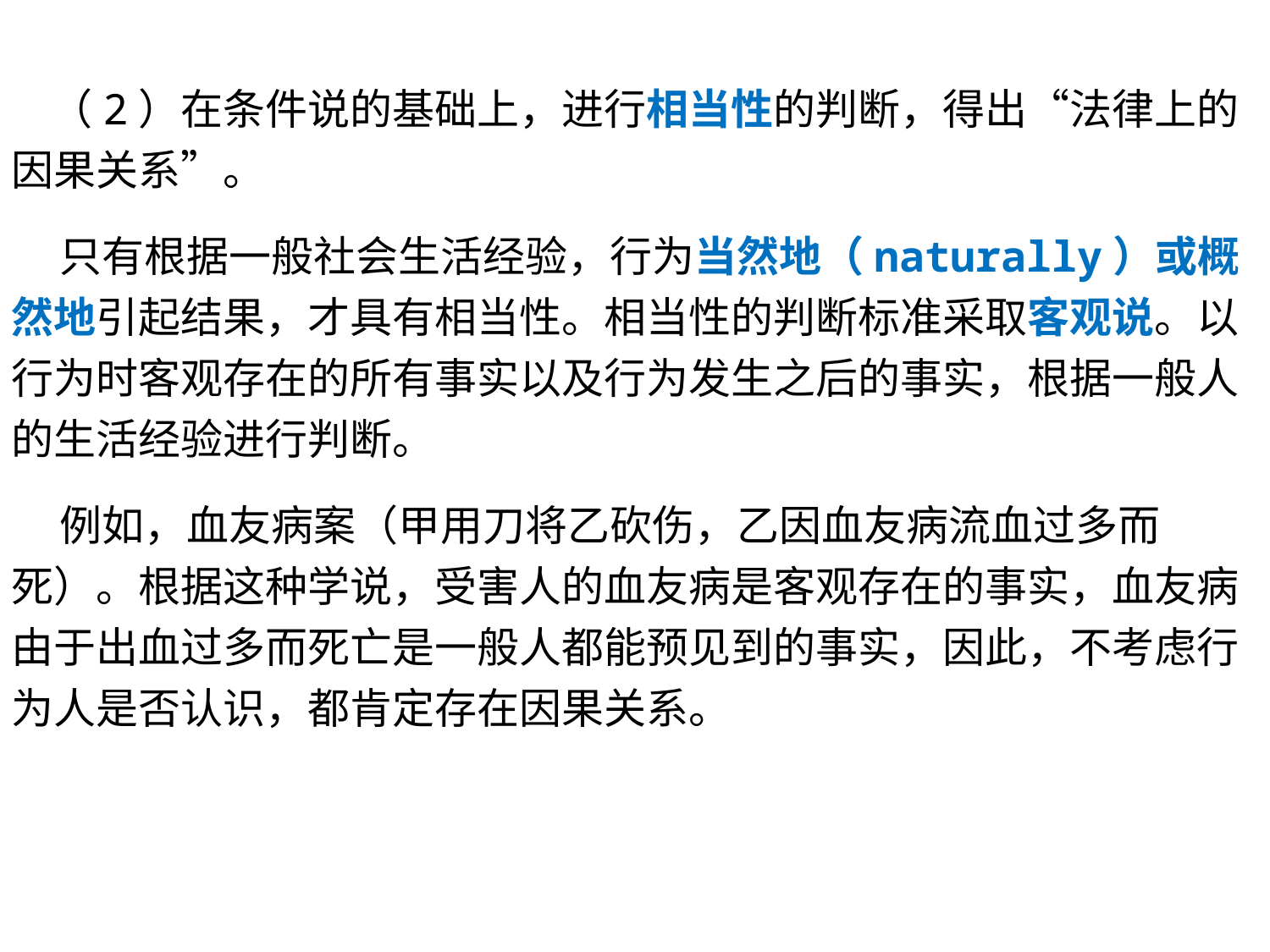

（2）在条件说的基础上，进行相当性的判断，得出“法律上的因果关系”。

    只有根据一般社会生活经验，行为当然地（naturally）或概然地引起结果，才具有相当性。相当性的判断标准采取客观说。以行为时客观存在的所有事实以及行为发生之后的事实，根据一般人的生活经验进行判断。

    例如，血友病案（甲用刀将乙砍伤，乙因血友病流血过多而死）。根据这种学说，受害人的血友病是客观存在的事实，血友病由于出血过多而死亡是一般人都能预见到的事实，因此，不考虑行为人是否认识，都肯定存在因果关系。